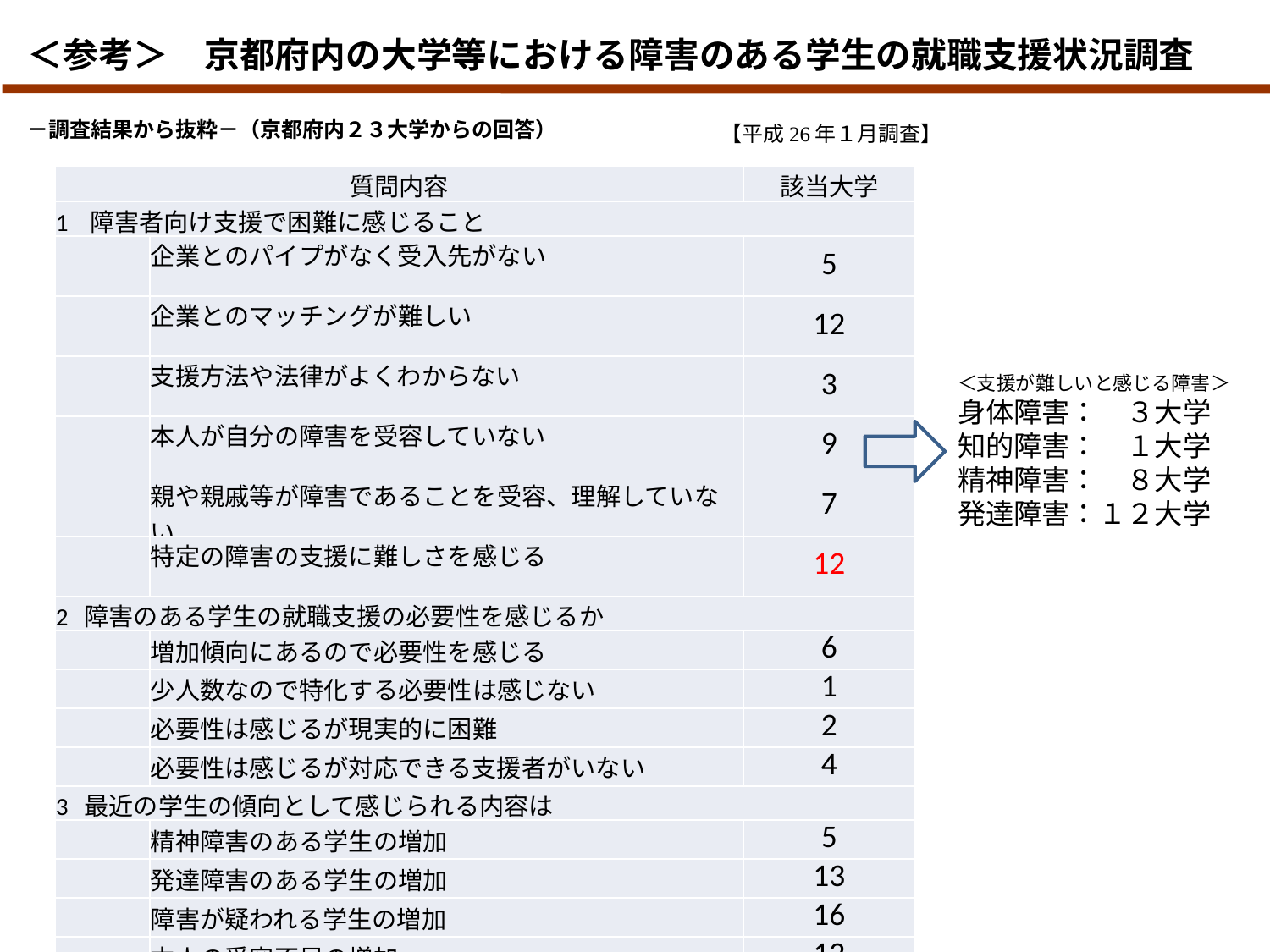

＜参考＞　京都府内の大学等における障害のある学生の就職支援状況調査

－調査結果から抜粋－（京都府内２３大学からの回答）
【平成26年１月調査】
| 質問内容 |  | 該当大学 |
| --- | --- | --- |
| 1 障害者向け支援で困難に感じること |  |  |
|  | 企業とのパイプがなく受入先がない | 5 |
|  | 企業とのマッチングが難しい | 12 |
|  | 支援方法や法律がよくわからない | 3 |
|  | 本人が自分の障害を受容していない | 9 |
|  | 親や親戚等が障害であることを受容、理解していない | 7 |
|  | 特定の障害の支援に難しさを感じる | 12 |
| 2 障害のある学生の就職支援の必要性を感じるか |  |  |
|  | 増加傾向にあるので必要性を感じる | 6 |
|  | 少人数なので特化する必要性は感じない | 1 |
|  | 必要性は感じるが現実的に困難 | 2 |
|  | 必要性は感じるが対応できる支援者がいない | 4 |
| 3 最近の学生の傾向として感じられる内容は |  |  |
|  | 精神障害のある学生の増加 | 5 |
|  | 発達障害のある学生の増加 | 13 |
|  | 障害が疑われる学生の増加 | 16 |
|  | 本人の受容不足の増加 | 12 |
|  | 親などの受容不足の増加 | 9 |
＜支援が難しいと感じる障害＞
身体障害：　３大学
知的障害：　１大学
精神障害：　８大学
発達障害：１２大学